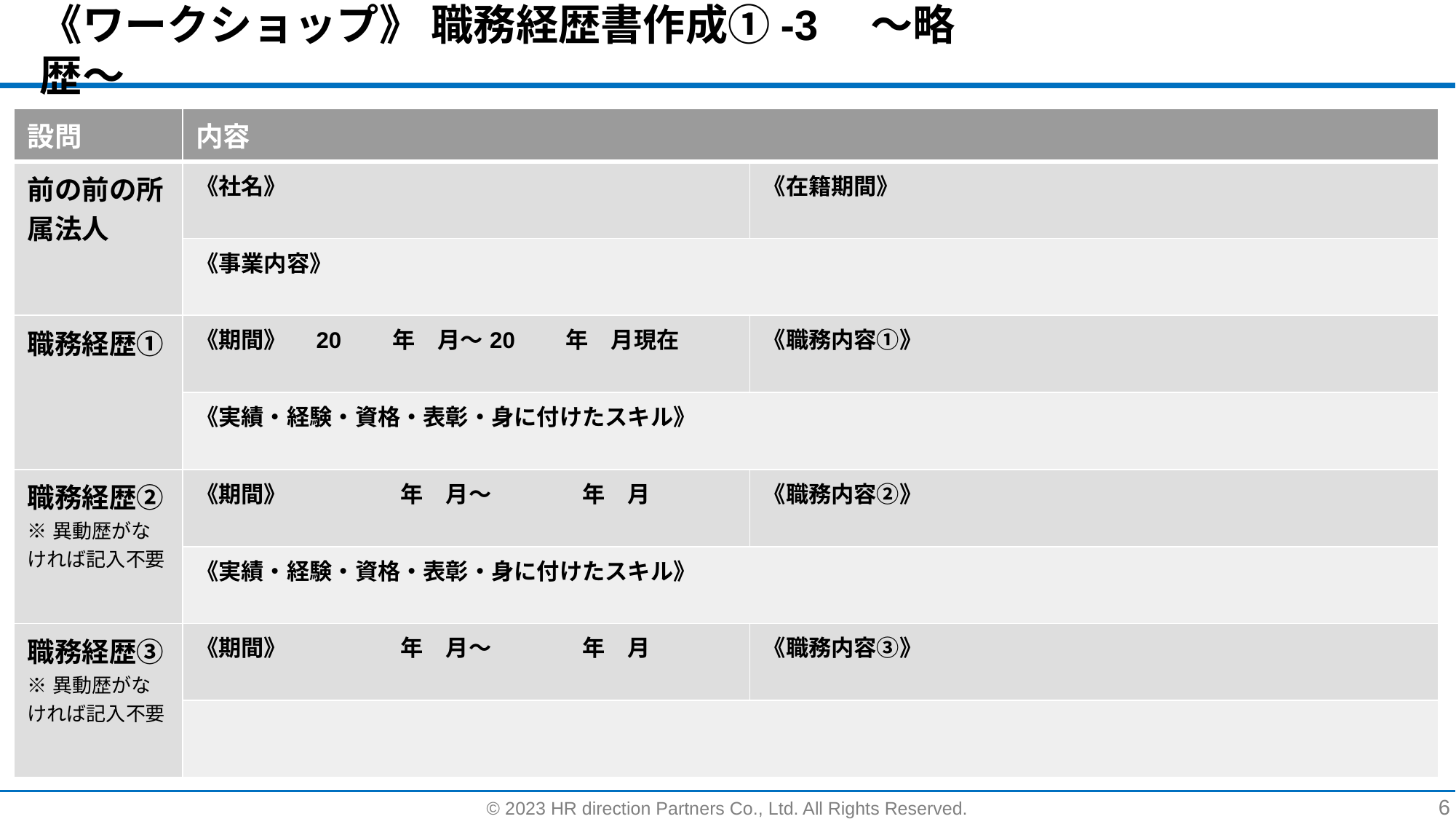

# 《ワークショップ》 職務経歴書作成①-3　～略歴～
| 設問 | 内容 |  |
| --- | --- | --- |
| 前の前の所属法人 | 《社名》 | 《在籍期間》 |
|  | 《事業内容》 |  |
| 職務経歴① | 《期間》　20　　年　月～20　　年　月現在 | 《職務内容①》 |
|  | 《実績・経験・資格・表彰・身に付けたスキル》 |  |
| 職務経歴② ※異動歴がなければ記入不要 | 《期間》　　　　　年　月～　　　　年　月 | 《職務内容②》 |
|  | 《実績・経験・資格・表彰・身に付けたスキル》 |  |
| 職務経歴③ ※異動歴がなければ記入不要 | 《期間》　　　　　年　月～　　　　年　月 | 《職務内容③》 |
|  |  |  |